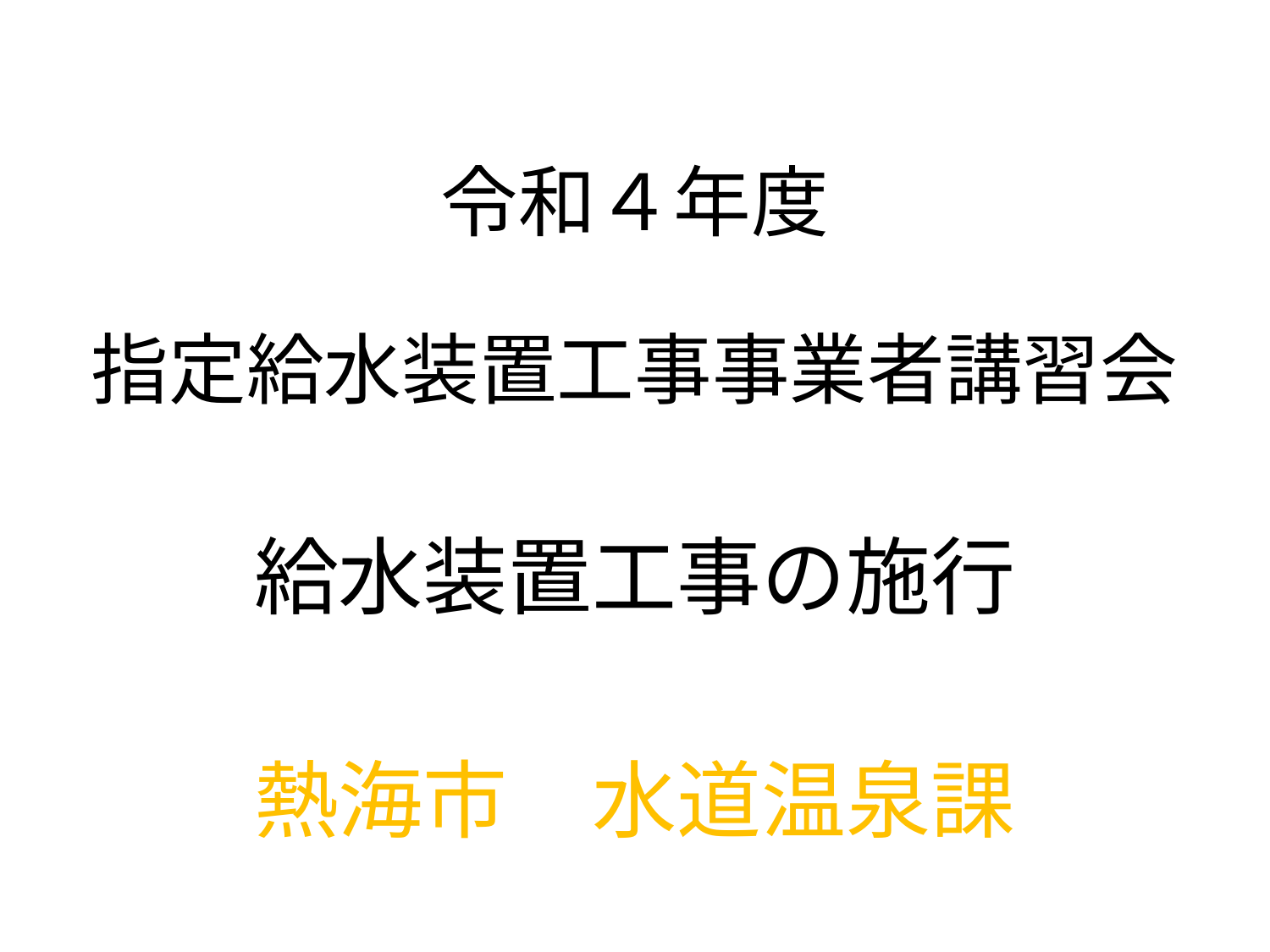

# 令和４年度 指定給水装置工事事業者講習会

給水装置工事の施行

熱海市　水道温泉課